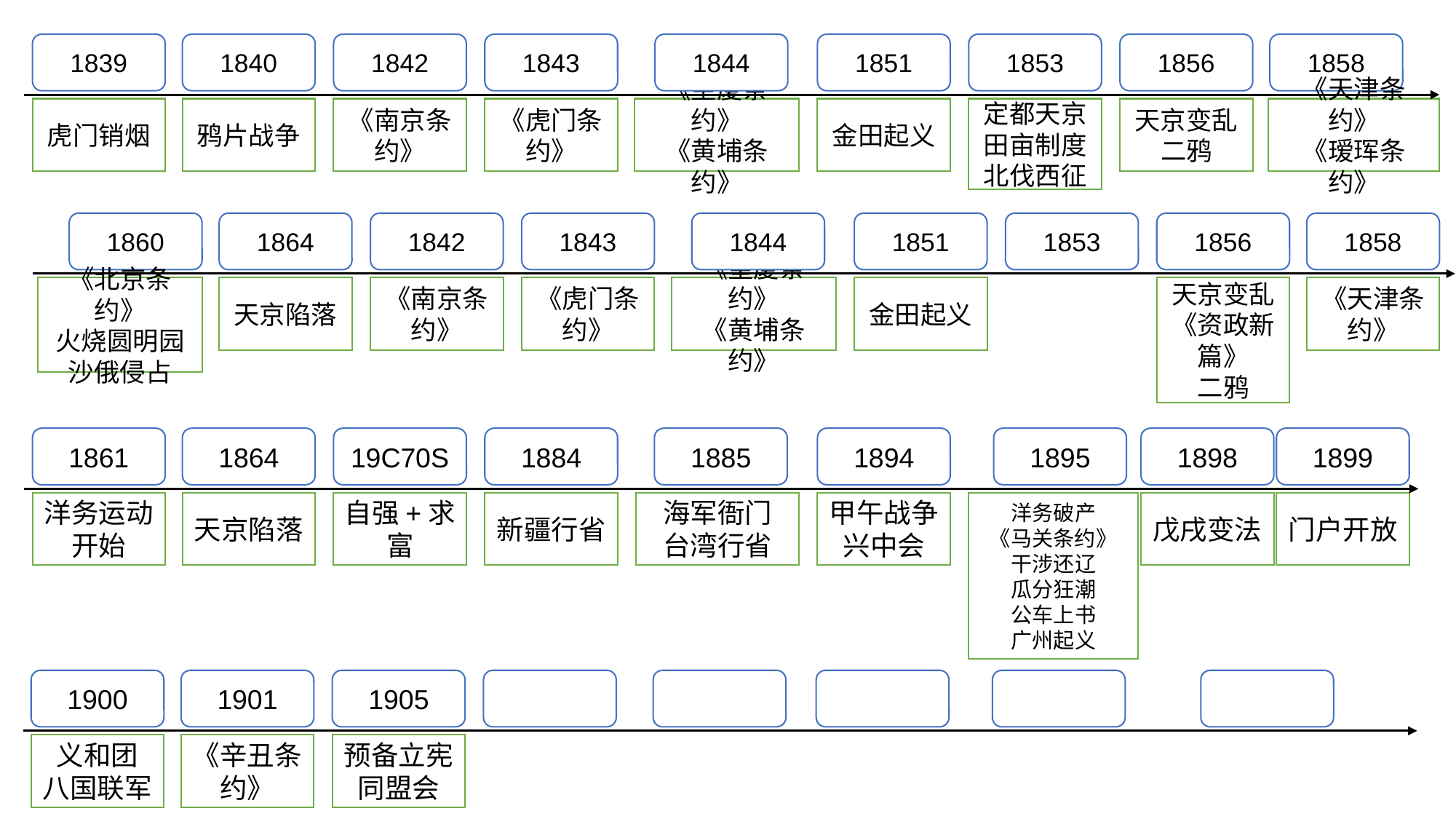

1844
1851
1853
1856
1858
1839
1840
1842
1843
《望厦条约》
《黄埔条约》
金田起义
定都天京
田亩制度
北伐西征
天京变乱
二鸦
《天津条约》
《瑷珲条约》
虎门销烟
鸦片战争
《南京条约》
《虎门条约》
1844
1851
1853
1856
1858
1860
1864
1842
1843
《望厦条约》
《黄埔条约》
金田起义
天京变乱
《资政新篇》
二鸦
《天津条约》
《北京条约》
火烧圆明园
沙俄侵占
天京陷落
《南京条约》
《虎门条约》
1885
1894
1895
1898
1899
1861
1864
19C70S
1884
洋务破产
《马关条约》
干涉还辽
瓜分狂潮
公车上书
广州起义
海军衙门
台湾行省
甲午战争
兴中会
戊戌变法
门户开放
洋务运动开始
天京陷落
自强+求富
新疆行省

1900
1901
1905

义和团
八国联军
《辛丑条约》
预备立宪
同盟会